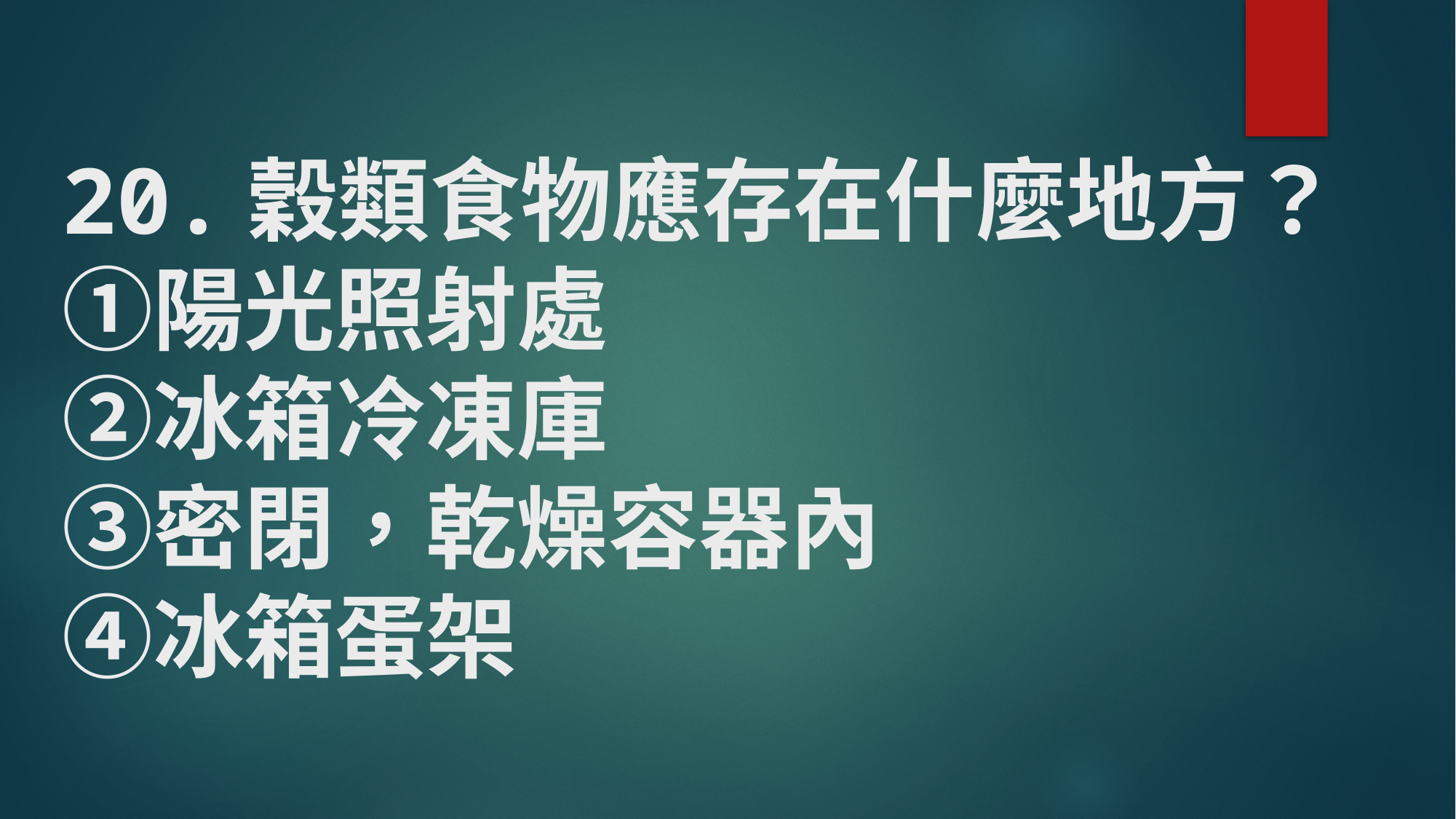

# 20.穀類食物應存在什麼地方？ ①陽光照射處 ②冰箱冷凍庫 ③密閉，乾燥容器內 ④冰箱蛋架